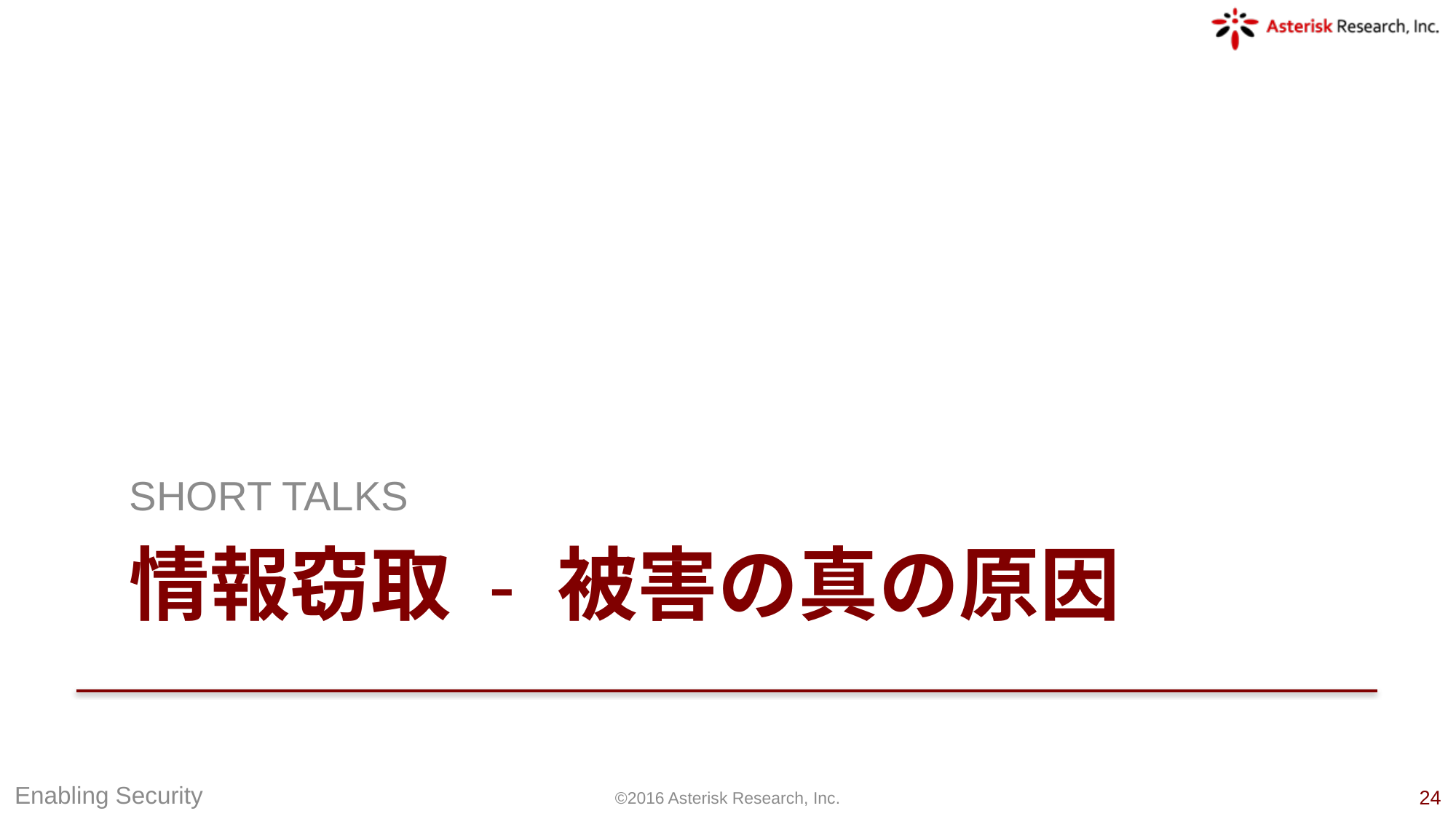

SHORT TALKS
# 情報窃取 - 被害の真の原因
Enabling Security
©2016 Asterisk Research, Inc.
24